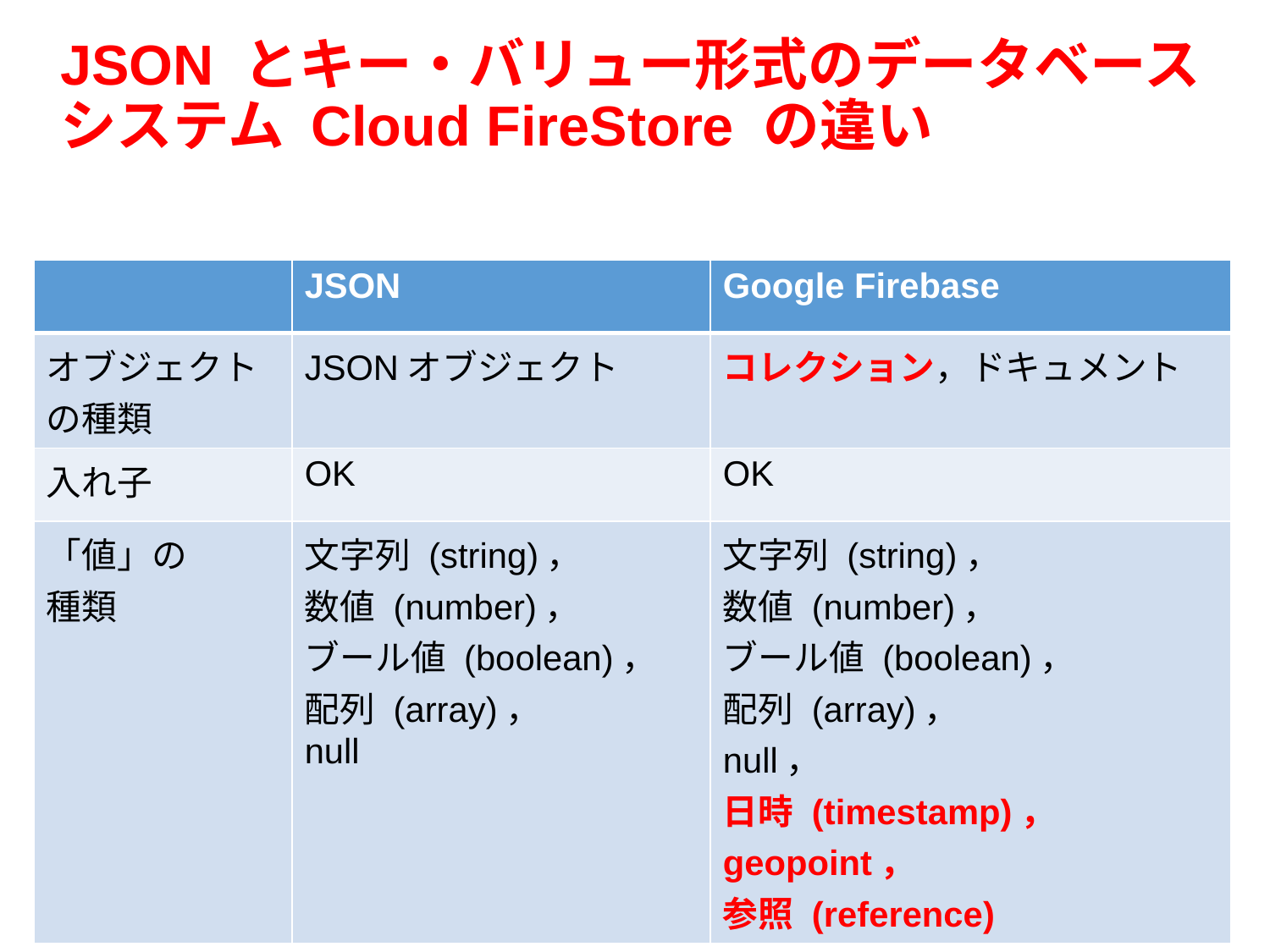

# JSON とキー・バリュー形式のデータベースシステム Cloud FireStore の違い
|  | JSON | Google Firebase |
| --- | --- | --- |
| オブジェクトの種類 | JSONオブジェクト | コレクション，ドキュメント |
| 入れ子 | OK | OK |
| 「値」の 種類 | 文字列 (string)， 数値 (number)， ブール値 (boolean)， 配列 (array)， null | 文字列 (string)， 数値 (number)， ブール値 (boolean)， 配列 (array)， null， 日時 (timestamp)， geopoint， 参照 (reference) |
47